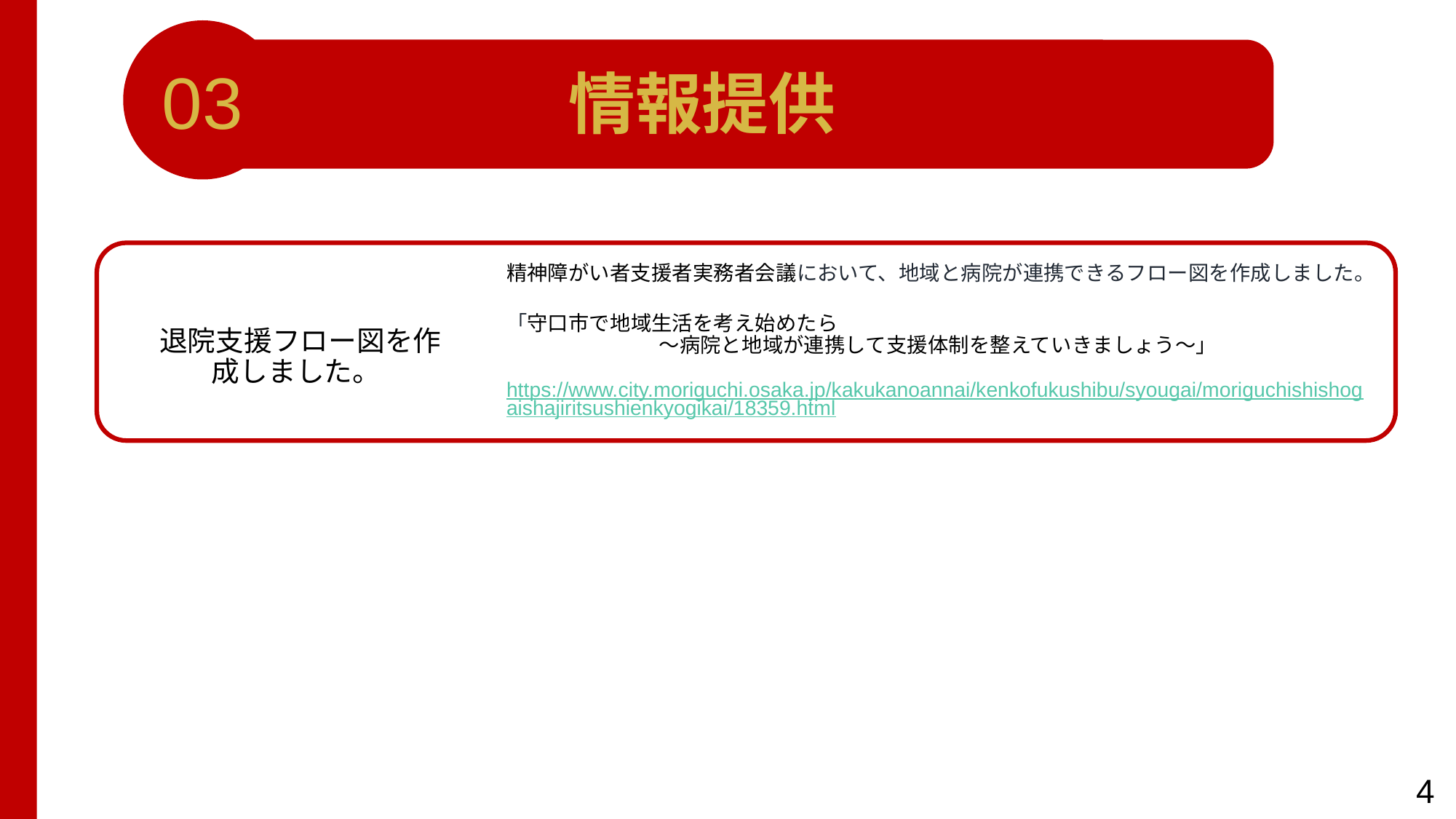

03

情報提供

精神障がい者支援者実務者会議において、地域と病院が連携できるフロー図を作成しました。

「守口市で地域生活を考え始めたら
～病院と地域が連携して支援体制を整えていきましょう～」
https://www.city.moriguchi.osaka.jp/kakukanoannai/kenkofukushibu/syougai/moriguchishishogaishajiritsushienkyogikai/18359.html

 退院支援フロー図を作成しました。